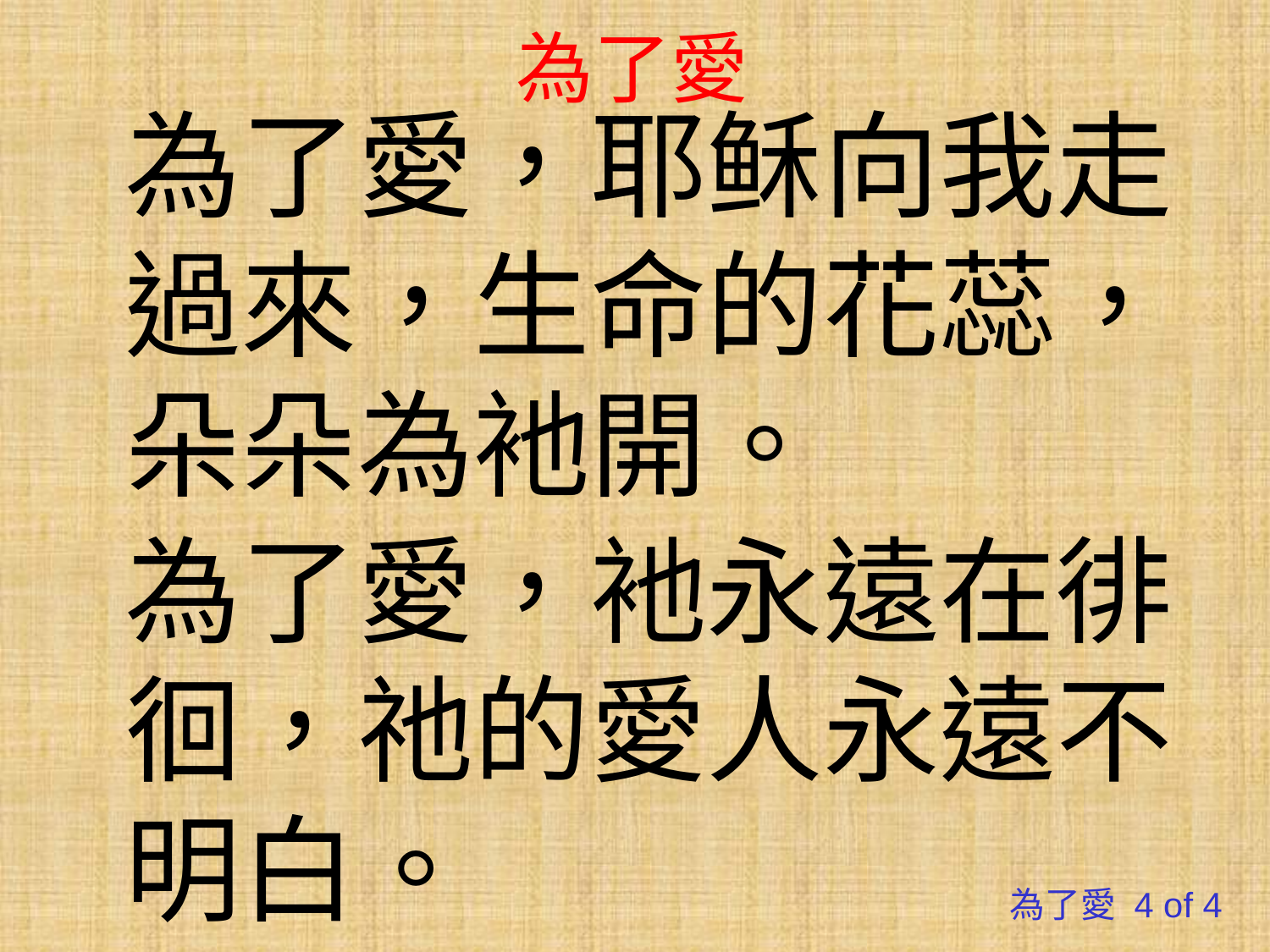

# 為了愛
為了愛，耶稣向我走過來，生命的花蕊，朵朵為衪開。
為了愛，衪永遠在徘徊，祂的愛人永遠不明白。
為了愛 4 of 4